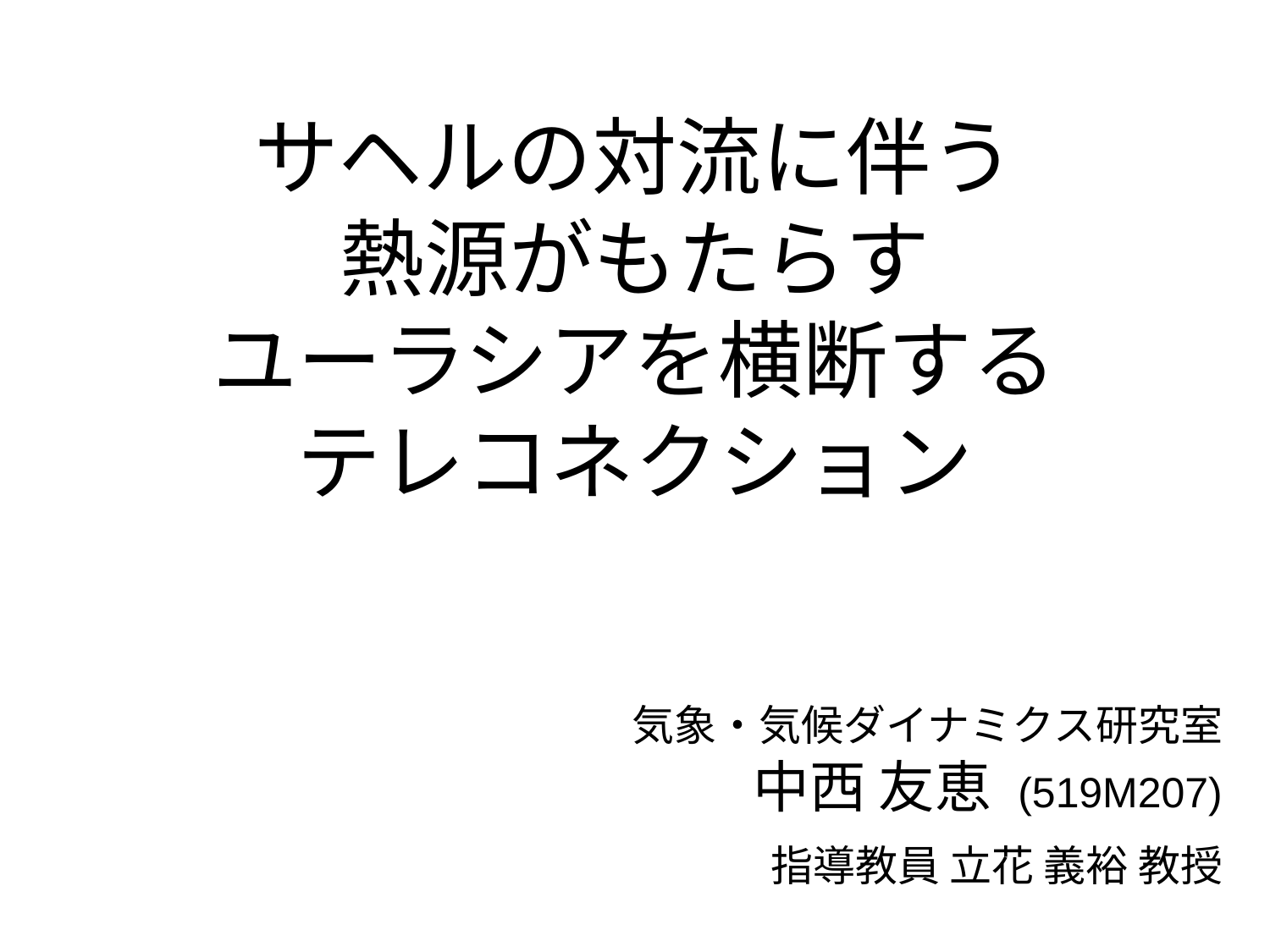

サヘルの対流に伴う
熱源がもたらす
ユーラシアを横断する
テレコネクション
気象・気候ダイナミクス研究室
中西 友恵 (519M207)
指導教員 立花 義裕 教授